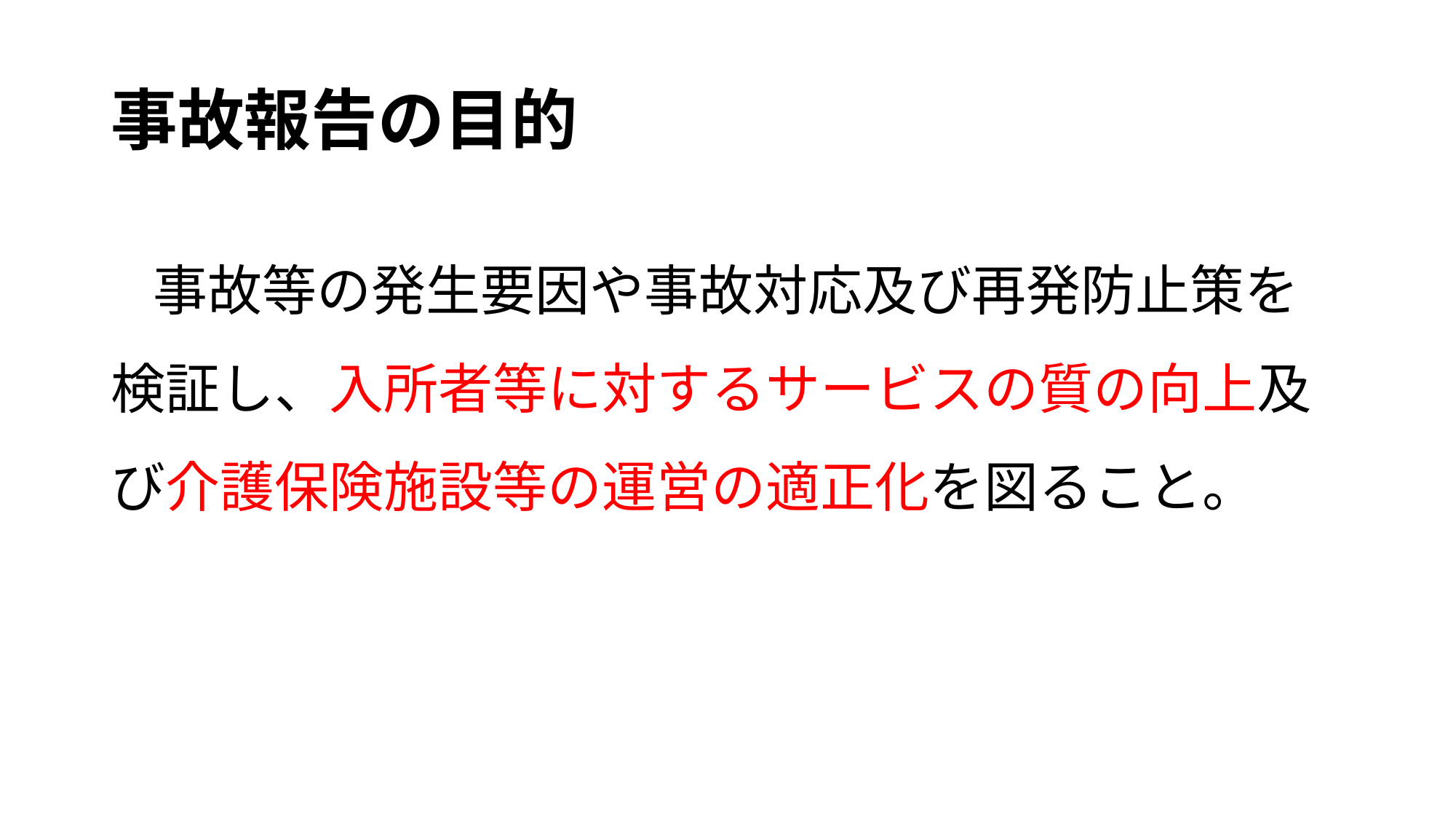

# 事故報告の目的
　事故等の発生要因や事故対応及び再発防止策を検証し、入所者等に対するサービスの質の向上及び介護保険施設等の運営の適正化を図ること。